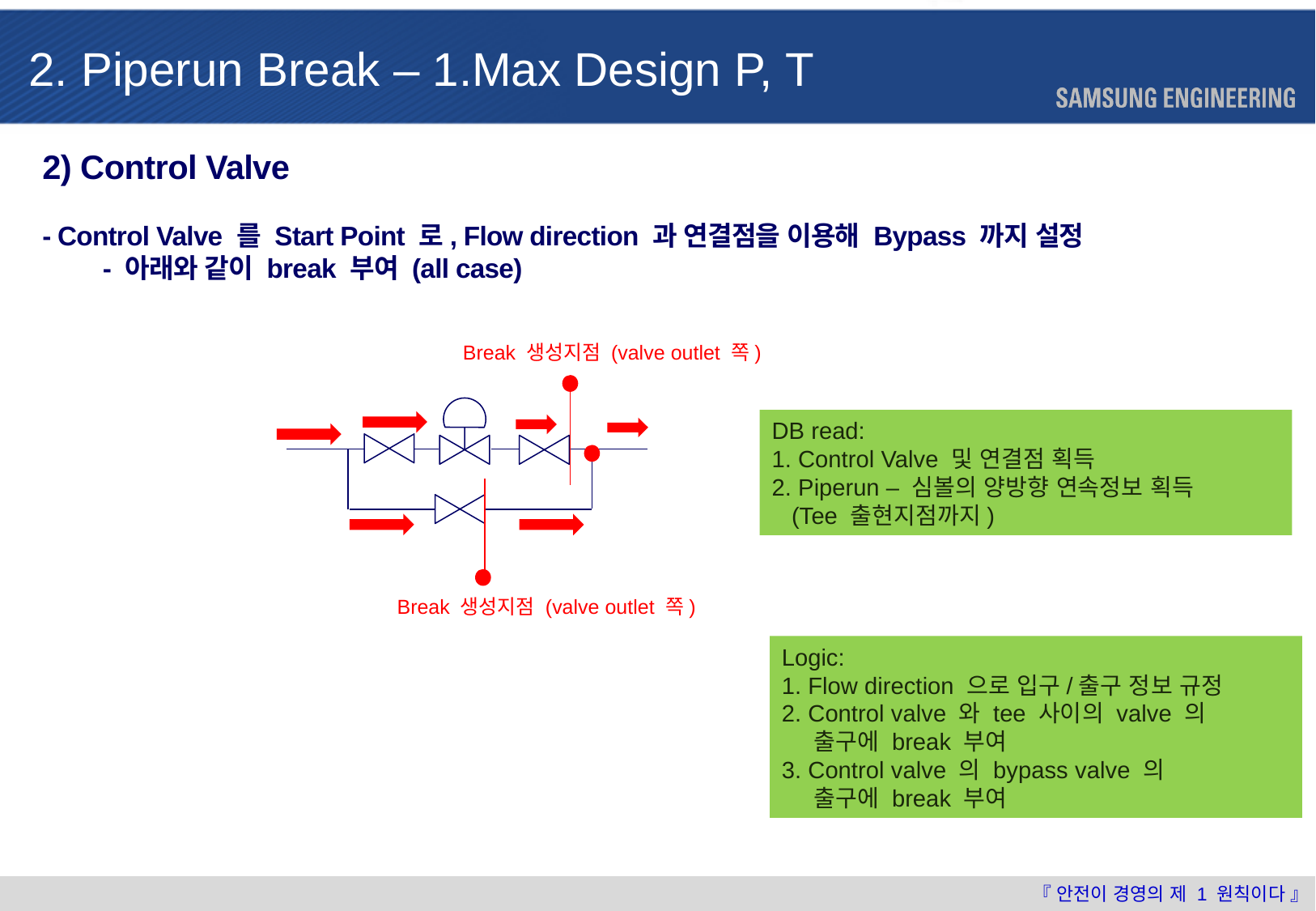

2. Piperun Break – 1.Max Design P, T
2) Control Valve

- Control Valve 를 Start Point 로, Flow direction 과 연결점을 이용해 Bypass 까지 설정
- 아래와 같이 break 부여 (all case)
Break 생성지점 (valve outlet 쪽)

DB read:
1. Control Valve 및 연결점 획득
2. Piperun – 심볼의 양방향 연속정보 획득
   (Tee 출현지점까지)

Break 생성지점 (valve outlet 쪽)
Logic:
1. Flow direction 으로 입구/출구 정보 규정
2. Control valve 와 tee 사이의 valve 의
    출구에 break 부여
3. Control valve 의 bypass valve 의
    출구에 break 부여